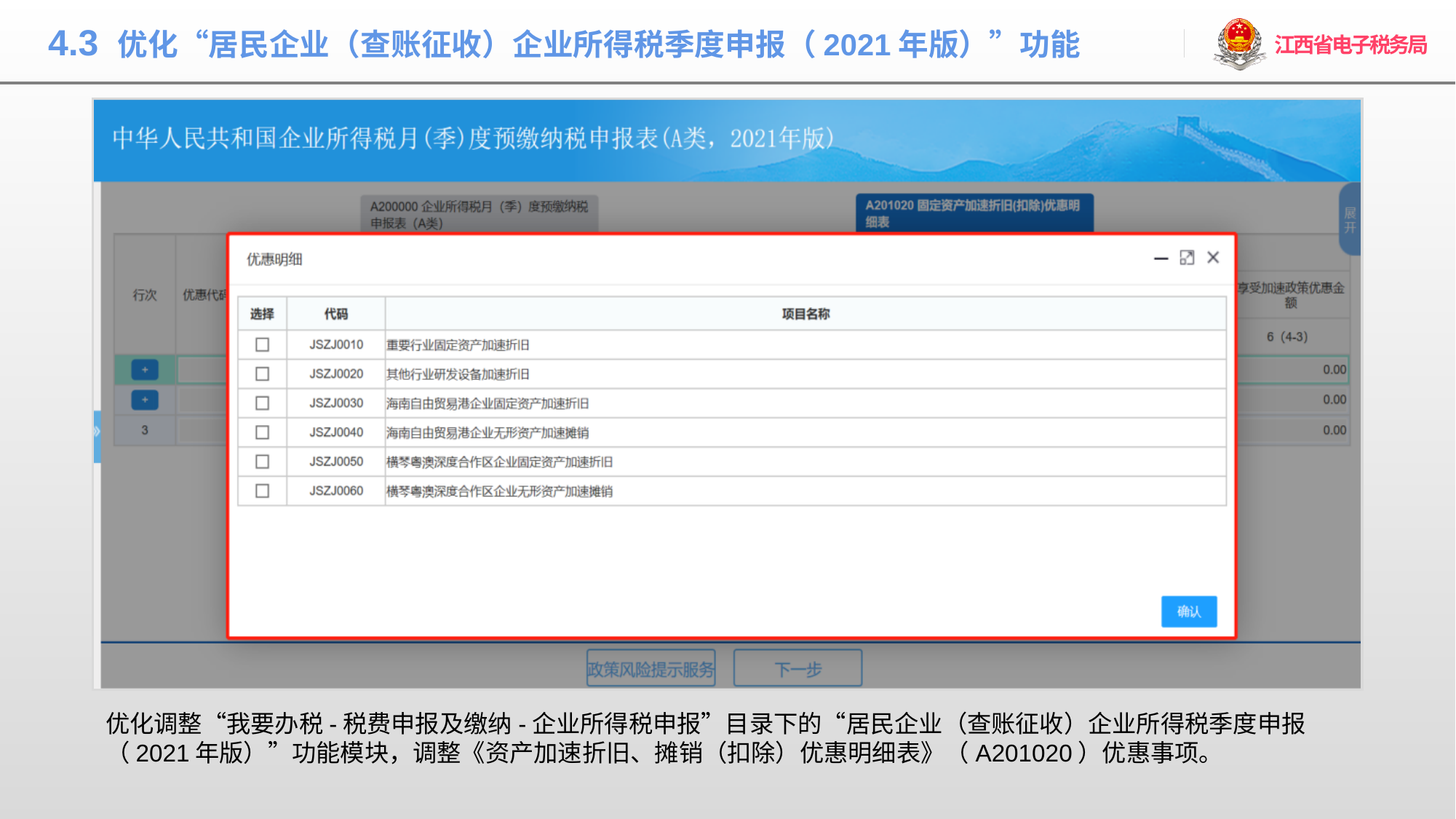

4.3 优化“居民企业（查账征收）企业所得税季度申报（2021年版）”功能

优化调整“我要办税-税费申报及缴纳-企业所得税申报”目录下的“居民企业（查账征收）企业所得税季度申报（2021年版）”功能模块，调整《资产加速折旧、摊销（扣除）优惠明细表》（A201020）优惠事项。